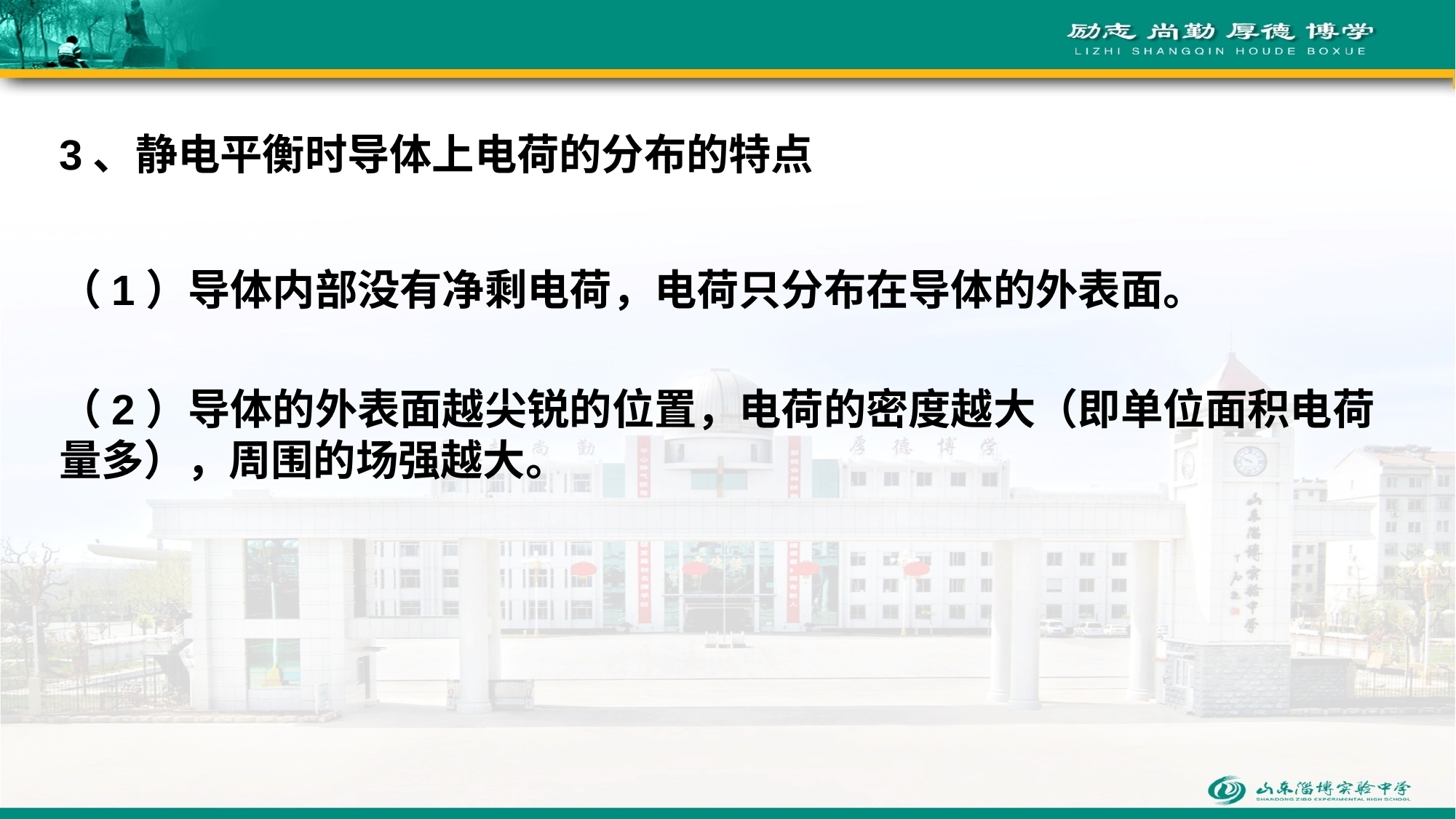

3、静电平衡时导体上电荷的分布的特点
（1）导体内部没有净剩电荷，电荷只分布在导体的外表面。
（2）导体的外表面越尖锐的位置，电荷的密度越大（即单位面积电荷量多），周围的场强越大。